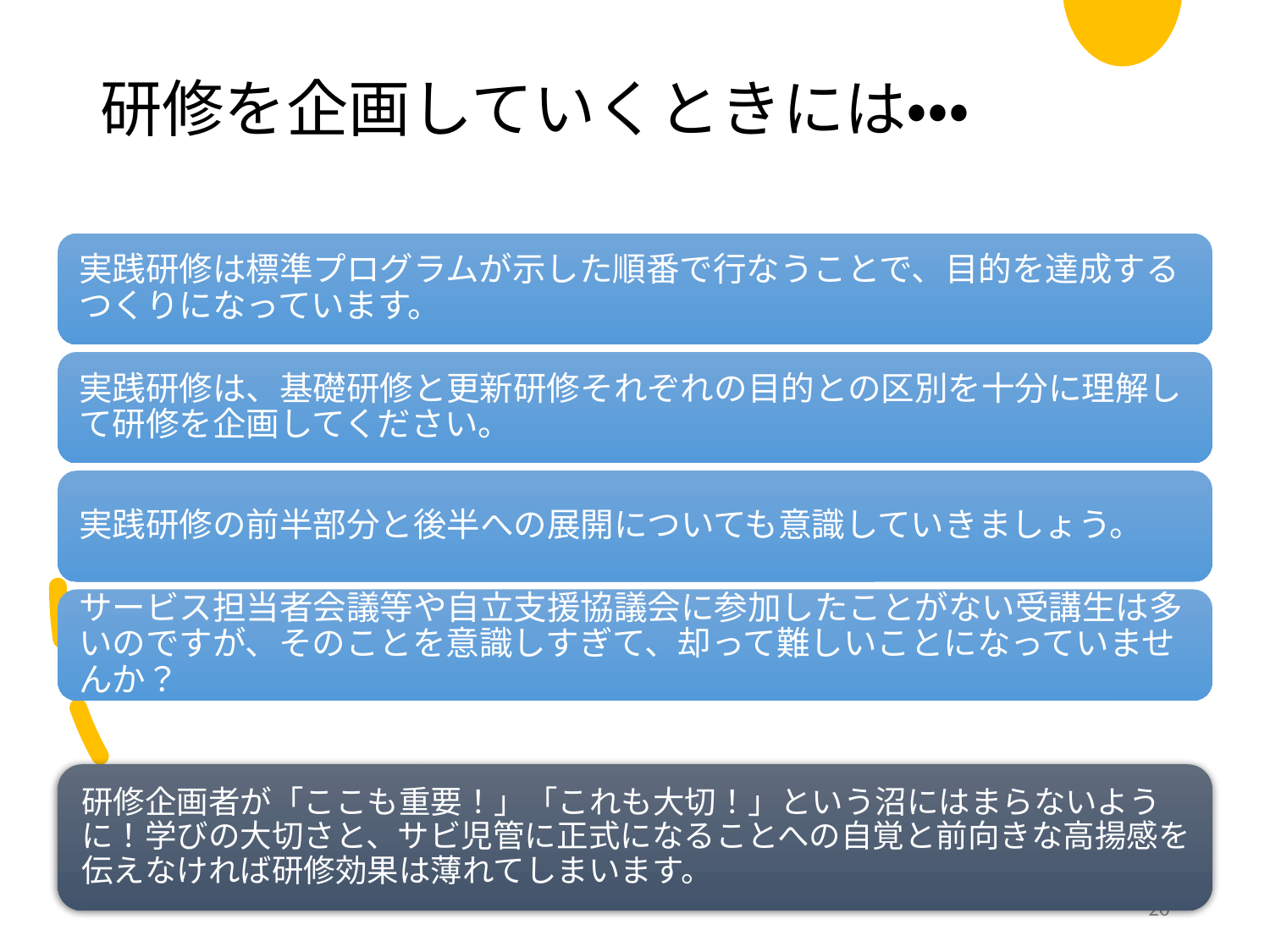

# 研修を企画していくときには・・・
実践研修は標準プログラムが示した順番で行なうことで、目的を達成するつくりになっています。
実践研修は、基礎研修と更新研修それぞれの目的との区別を十分に理解して研修を企画してください。
実践研修の前半部分と後半への展開についても意識していきましょう。
サービス担当者会議等や自立支援協議会に参加したことがない受講生は多いのですが、そのことを意識しすぎて、却って難しいことになっていませんか？

研修企画者が「ここも重要！」「これも大切！」という沼にはまらないように！学びの大切さと、サビ児管に正式になることへの自覚と前向きな高揚感を伝えなければ研修効果は薄れてしまいます。
20